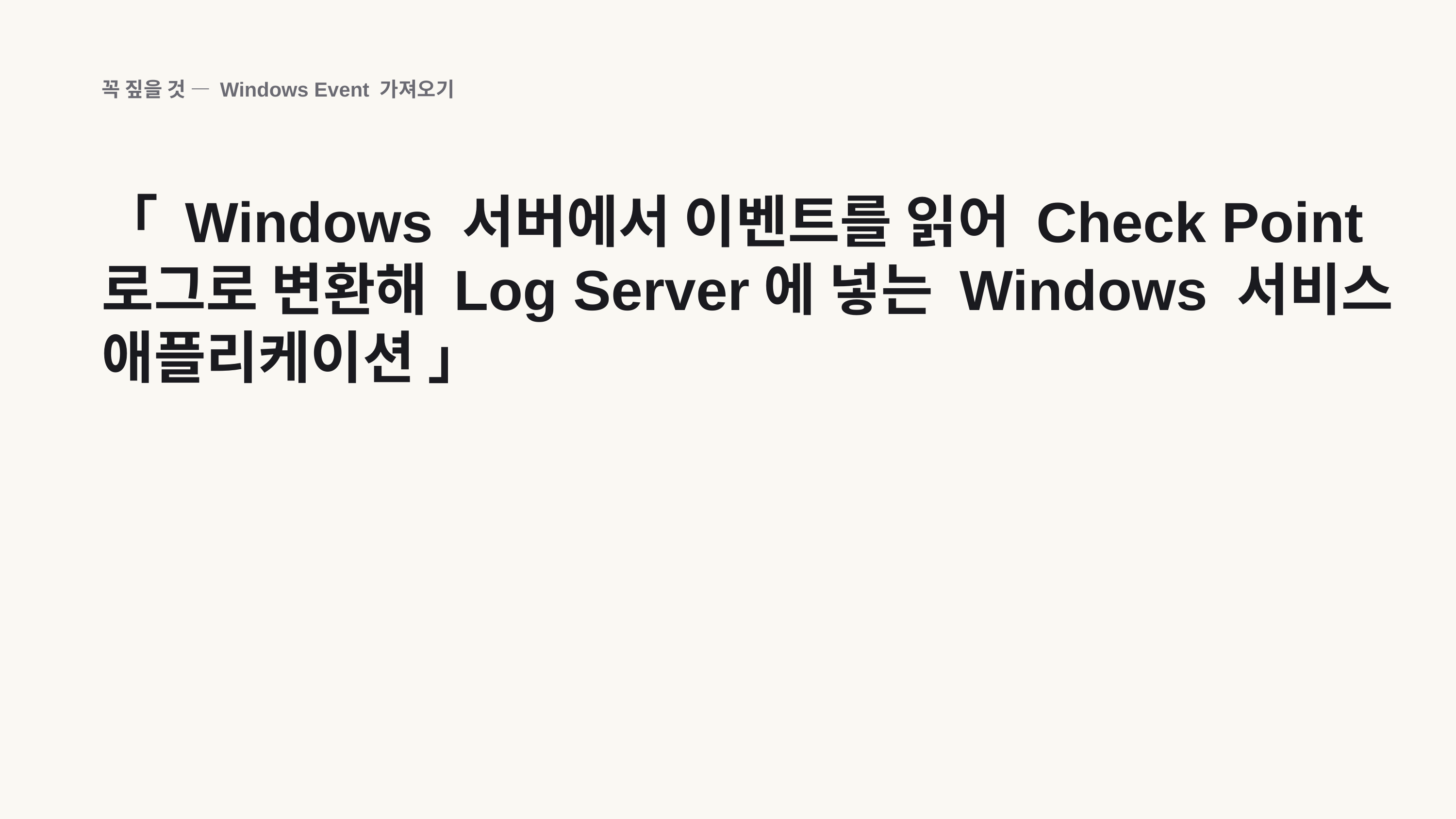

꼭 짚을 것 — Windows Event 가져오기
「 Windows 서버에서 이벤트를 읽어 Check Point 로그로 변환해 Log Server에 넣는 Windows 서비스 애플리케이션 」